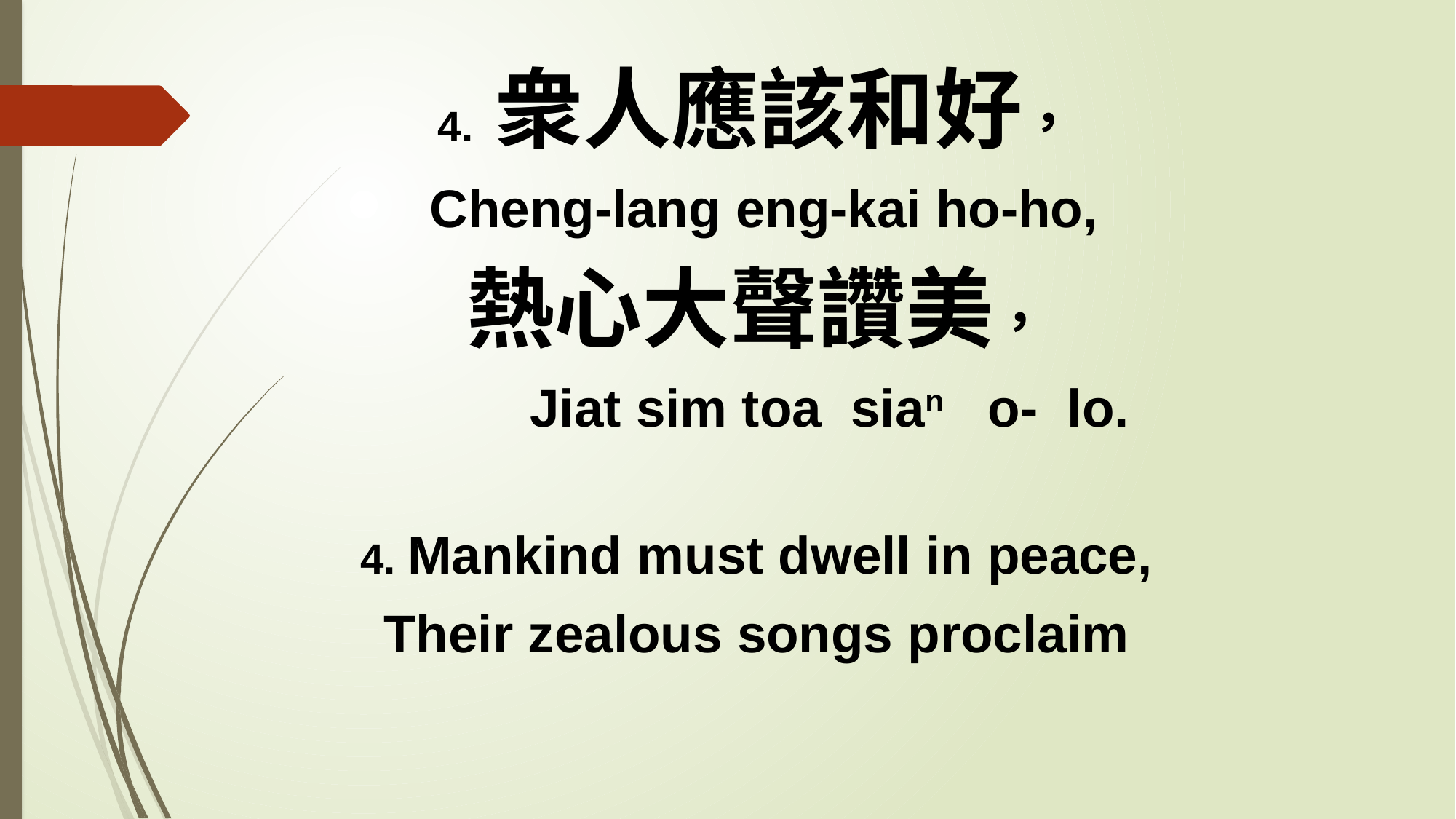

4. 衆人應該和好，
 Cheng-lang eng-kai ho-ho,
熱心大聲讚美，
                    Jiat sim toa  sian   o-  lo.

4. Mankind must dwell in peace,
Their zealous songs proclaim